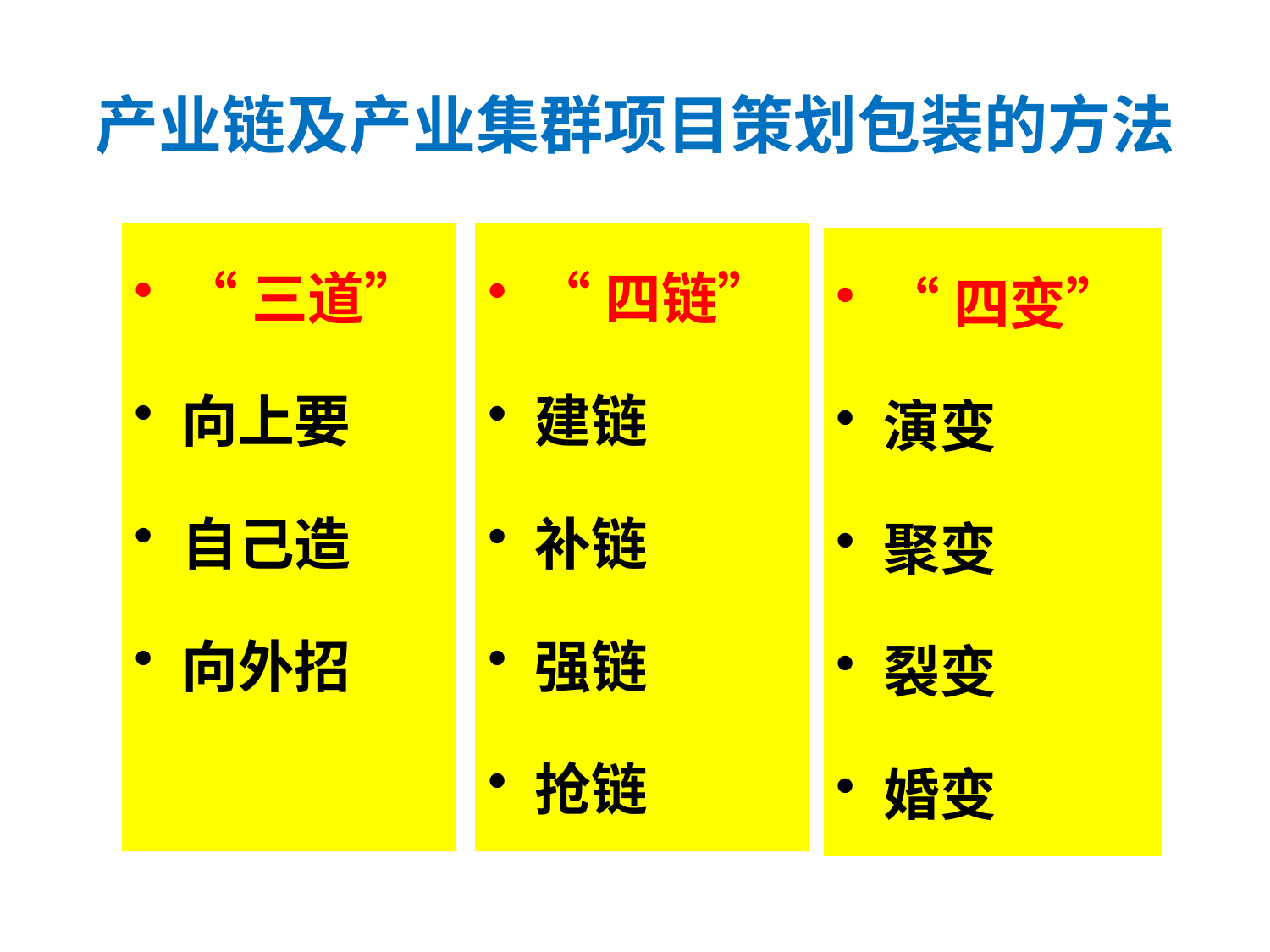

# 产业链及产业集群项目策划包装的方法
“三道”
向上要
自己造
向外招

“四链”
建链
补链
强链
抢链
“四变”
演变
聚变
裂变
婚变